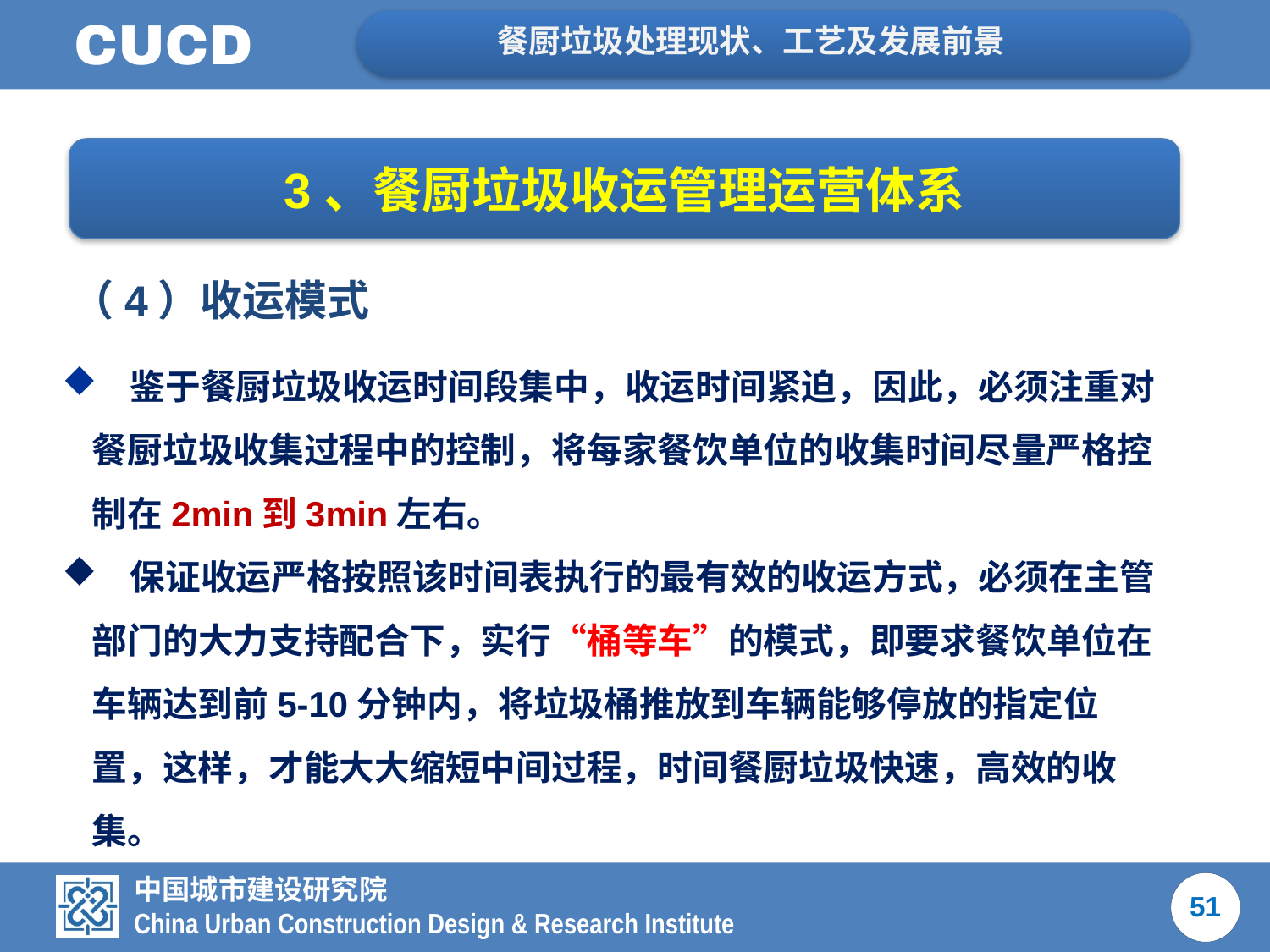

3、餐厨垃圾收运管理运营体系
（4）收运模式
   鉴于餐厨垃圾收运时间段集中，收运时间紧迫，因此，必须注重对餐厨垃圾收集过程中的控制，将每家餐饮单位的收集时间尽量严格控制在2min到3min左右。
   保证收运严格按照该时间表执行的最有效的收运方式，必须在主管部门的大力支持配合下，实行“桶等车”的模式，即要求餐饮单位在车辆达到前5-10分钟内，将垃圾桶推放到车辆能够停放的指定位置，这样，才能大大缩短中间过程，时间餐厨垃圾快速，高效的收集。
51